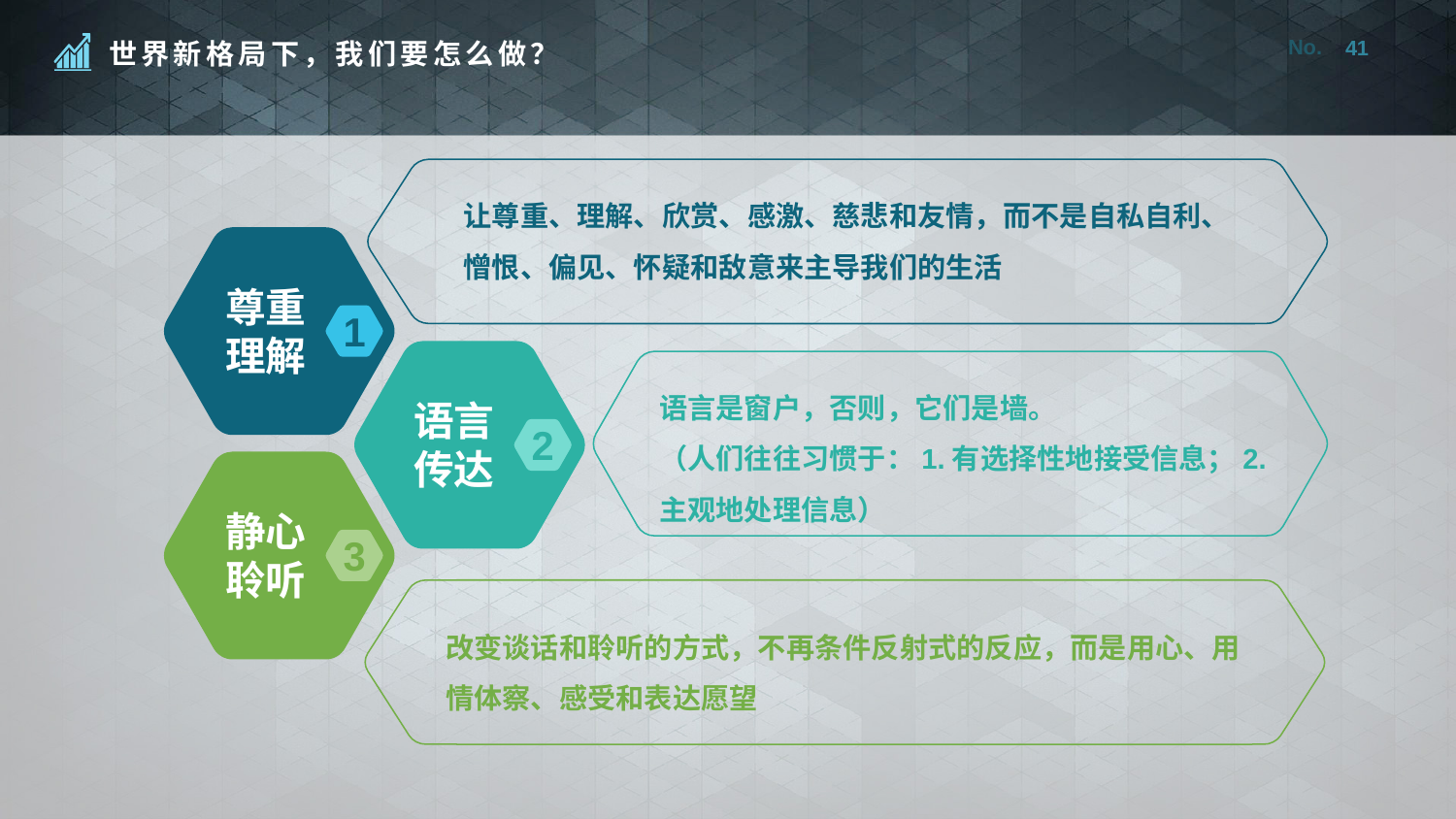

41

让尊重、理解、欣赏、感激、慈悲和友情，而不是自私自利、憎恨、偏见、怀疑和敌意来主导我们的生活

尊重
理解

1

语言是窗户，否则，它们是墙。
（人们往往习惯于：1.有选择性地接受信息；2.主观地处理信息）
语言
传达

2

静心
聆听

3

改变谈话和聆听的方式，不再条件反射式的反应，而是用心、用情体察、感受和表达愿望